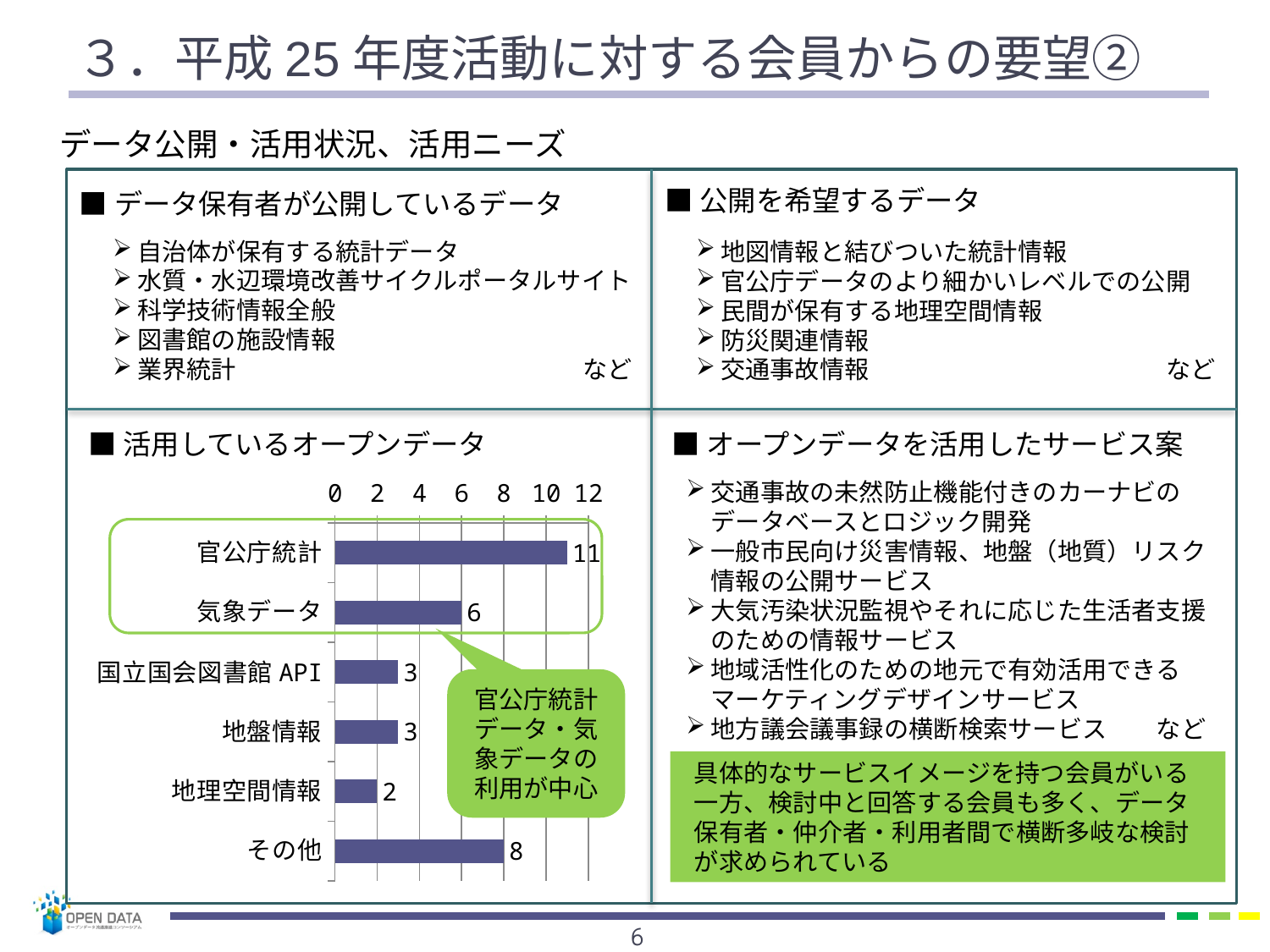

# ３．平成25年度活動に対する会員からの要望②
データ公開・活用状況、活用ニーズ

■公開を希望するデータ
■データ保有者が公開しているデータ
自治体が保有する統計データ
水質・水辺環境改善サイクルポータルサイト
科学技術情報全般
図書館の施設情報
業界統計　　　　　　　　　　　　　　など
地図情報と結びついた統計情報
官公庁データのより細かいレベルでの公開
民間が保有する地理空間情報
防災関連情報
交通事故情報　　　　　　　　　　　　など
■活用しているオープンデータ
■オープンデータを活用したサービス案

### Chart

| Category |  |
|---|---|
| 官公庁統計 | 11.0 |
| 気象データ | 6.0 |
| 国立国会図書館API | 3.0 |
| 地盤情報 | 3.0 |
| 地理空間情報 | 2.0 |
| その他 | 8.0 |
交通事故の未然防止機能付きのカーナビのデータベースとロジック開発
一般市民向け災害情報、地盤（地質）リスク情報の公開サービス
大気汚染状況監視やそれに応じた生活者支援のための情報サービス
地域活性化のための地元で有効活用できるマーケティングデザインサービス
地方議会議事録の横断検索サービス　　など

官公庁統計データ・気象データの利用が中心
具体的なサービスイメージを持つ会員がいる一方、検討中と回答する会員も多く、データ保有者・仲介者・利用者間で横断多岐な検討が求められている
6